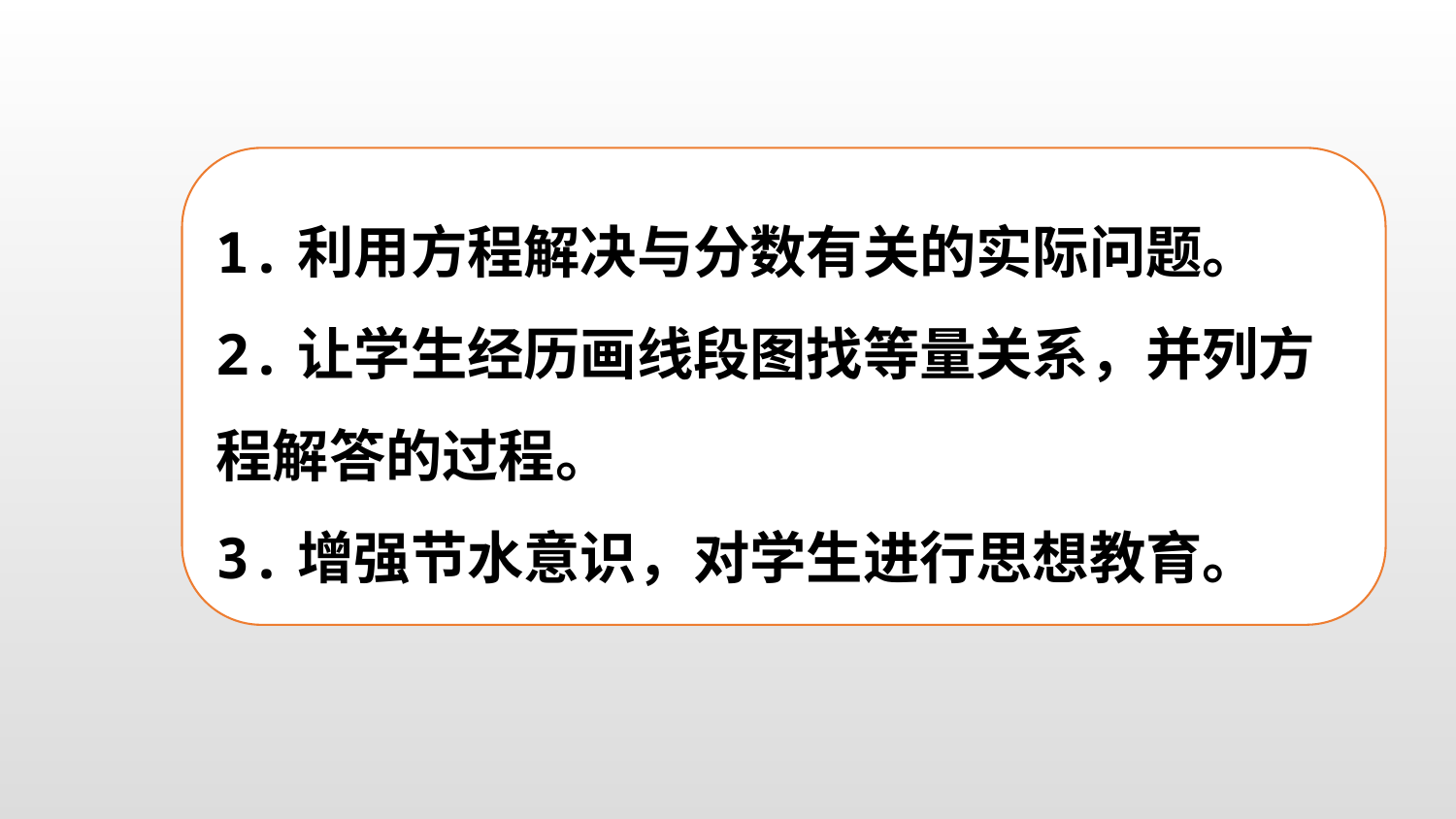

1.利用方程解决与分数有关的实际问题。
2.让学生经历画线段图找等量关系，并列方程解答的过程。
3.增强节水意识，对学生进行思想教育。